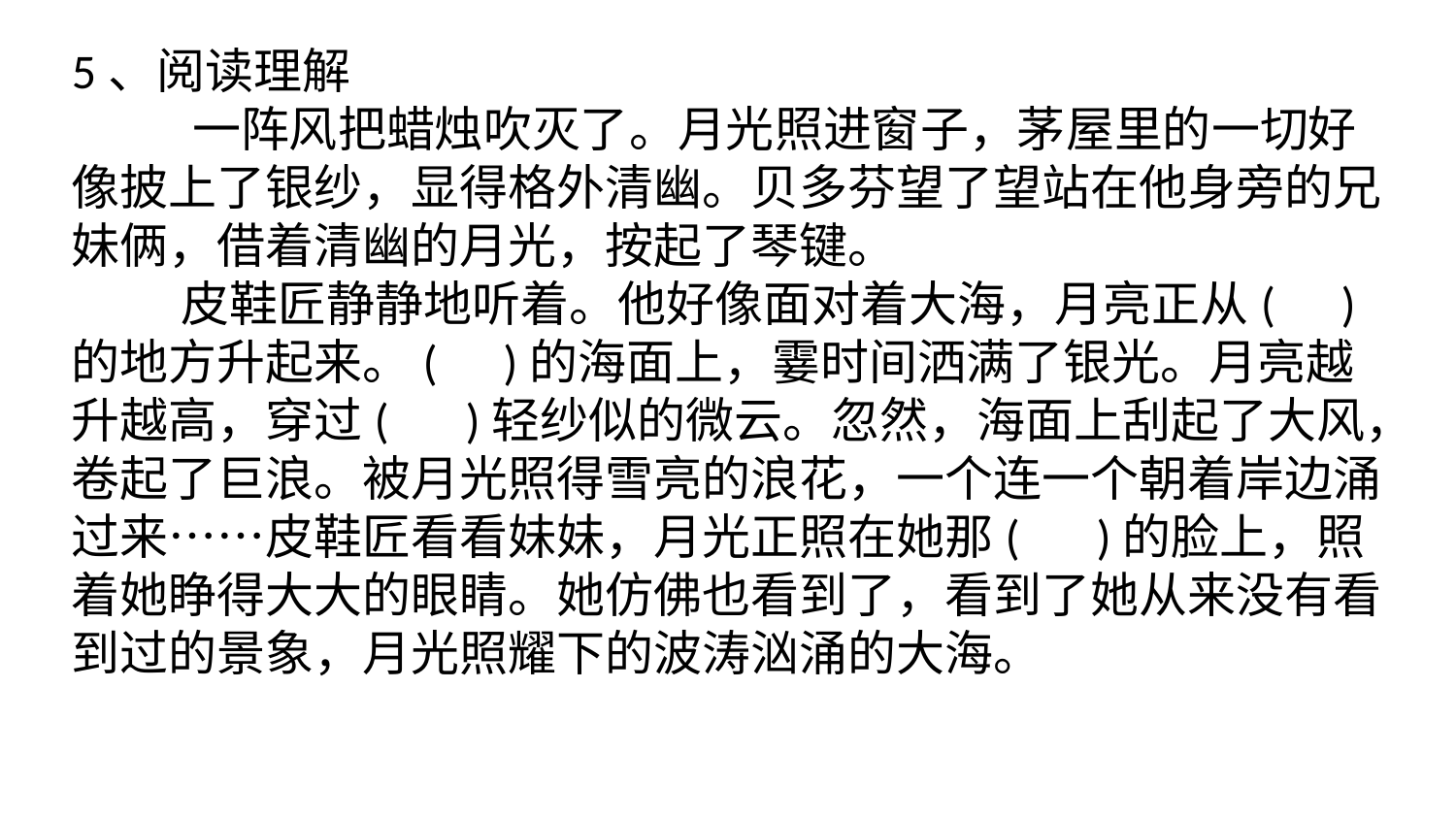

5、阅读理解
          一阵风把蜡烛吹灭了。月光照进窗子，茅屋里的一切好像披上了银纱，显得格外清幽。贝多芬望了望站在他身旁的兄妹俩，借着清幽的月光，按起了琴键。
         皮鞋匠静静地听着。他好像面对着大海，月亮正从(      )的地方升起来。(      )的海面上，霎时间洒满了银光。月亮越升越高，穿过(       )轻纱似的微云。忽然，海面上刮起了大风，卷起了巨浪。被月光照得雪亮的浪花，一个连一个朝着岸边涌过来……皮鞋匠看看妹妹，月光正照在她那(       )的脸上，照着她睁得大大的眼睛。她仿佛也看到了，看到了她从来没有看到过的景象，月光照耀下的波涛汹涌的大海。